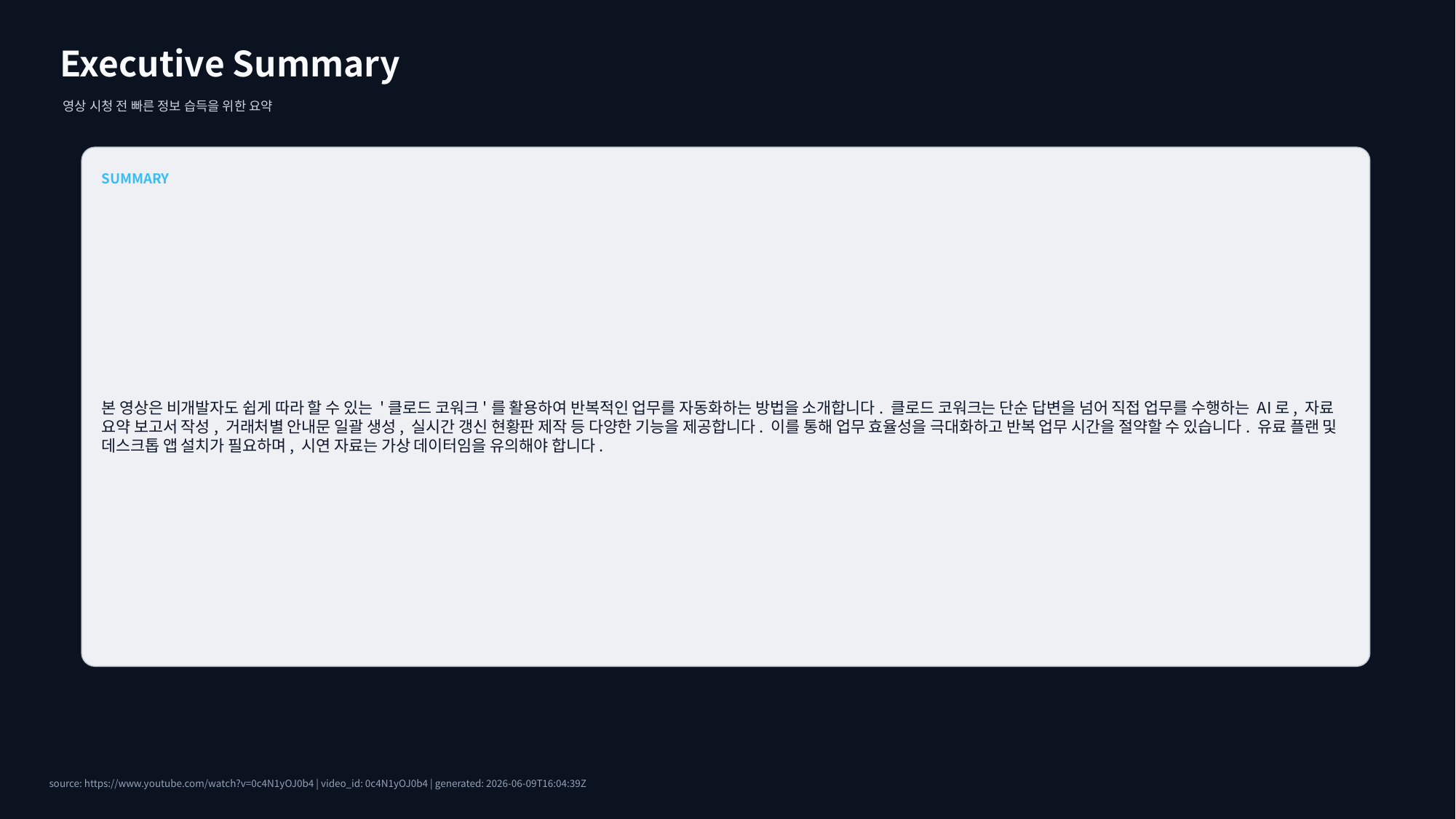

Executive Summary
영상 시청 전 빠른 정보 습득을 위한 요약

SUMMARY
본 영상은 비개발자도 쉽게 따라 할 수 있는 '클로드 코워크'를 활용하여 반복적인 업무를 자동화하는 방법을 소개합니다. 클로드 코워크는 단순 답변을 넘어 직접 업무를 수행하는 AI로, 자료 요약 보고서 작성, 거래처별 안내문 일괄 생성, 실시간 갱신 현황판 제작 등 다양한 기능을 제공합니다. 이를 통해 업무 효율성을 극대화하고 반복 업무 시간을 절약할 수 있습니다. 유료 플랜 및 데스크톱 앱 설치가 필요하며, 시연 자료는 가상 데이터임을 유의해야 합니다.
source: https://www.youtube.com/watch?v=0c4N1yOJ0b4 | video_id: 0c4N1yOJ0b4 | generated: 2026-06-09T16:04:39Z